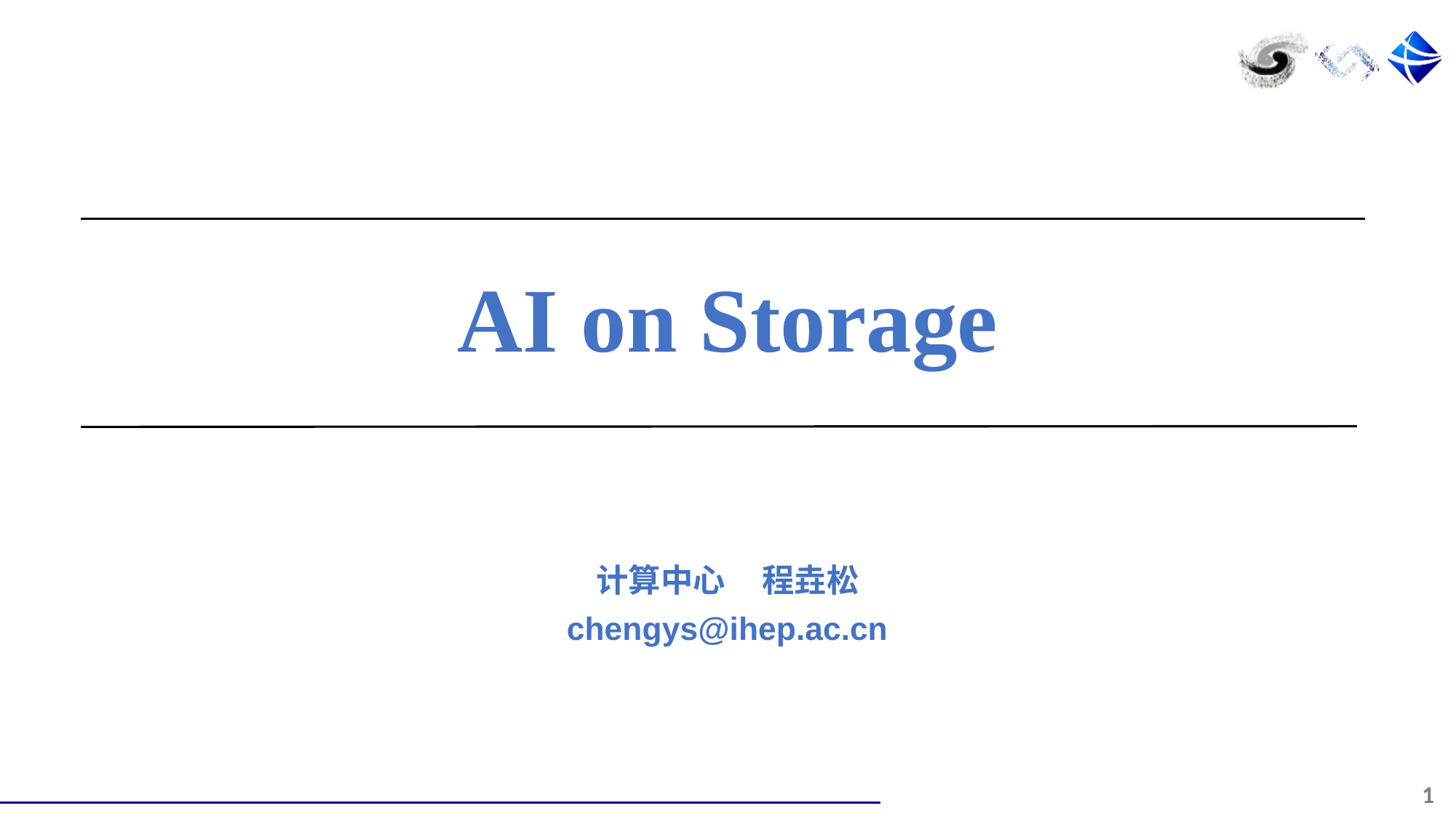

# AI on Storage
计算中心     程垚松
chengys@ihep.ac.cn